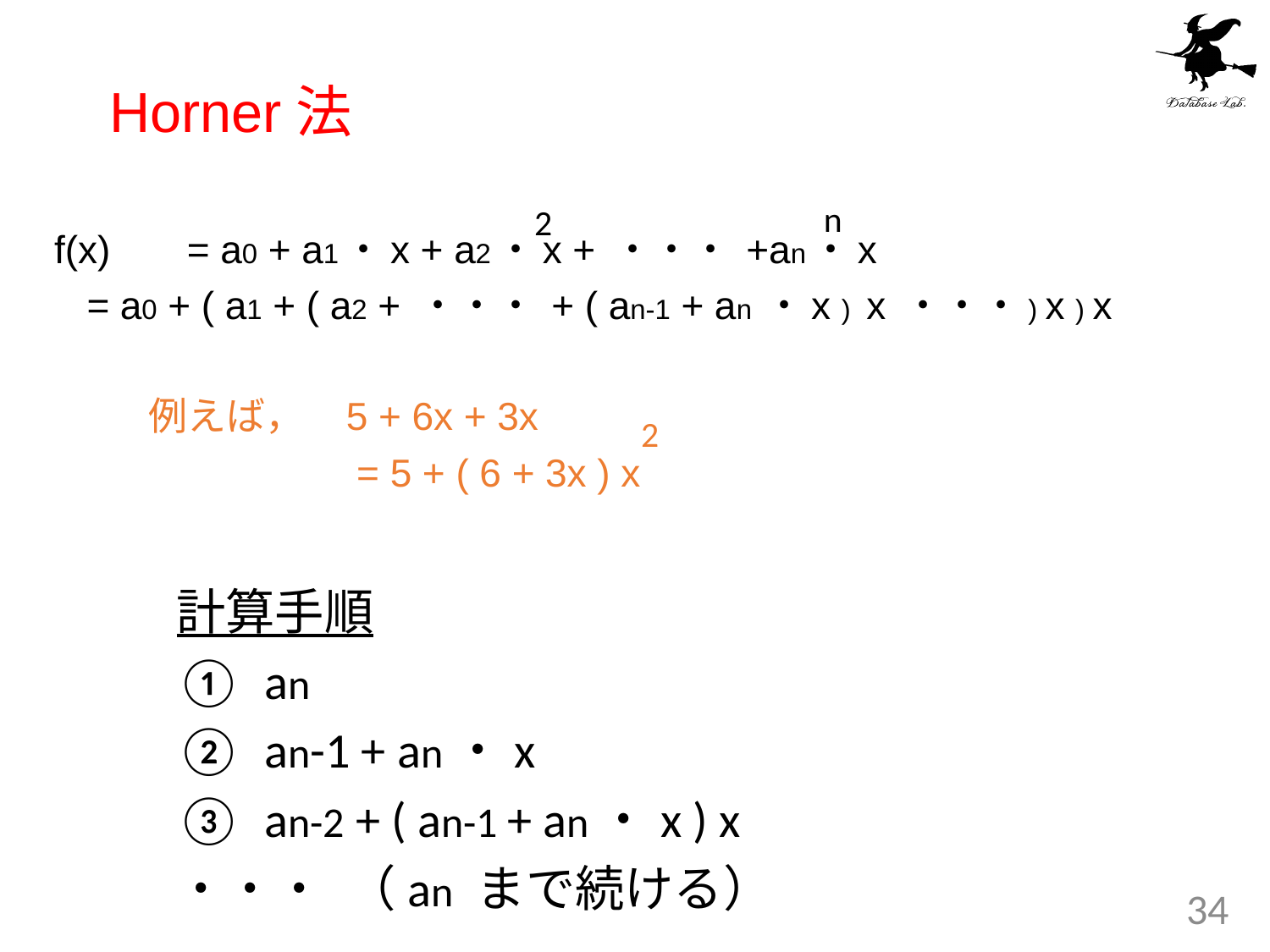

# Horner法
n
2
f(x) 	= a0 + a1・x + a2・x + ・・・ +an・x
		= a0 + ( a1 + ( a2 + ・・・ + ( an-1 + an ・x )  x ・・・) x ) x

          例えば，    5 + 6x + 3x
                            = 5 + ( 6 + 3x ) x

2
計算手順
①  an
②  an-1 + an・x
③  an-2 + ( an-1 + an・x ) x
・・・  （an まで続ける）
34